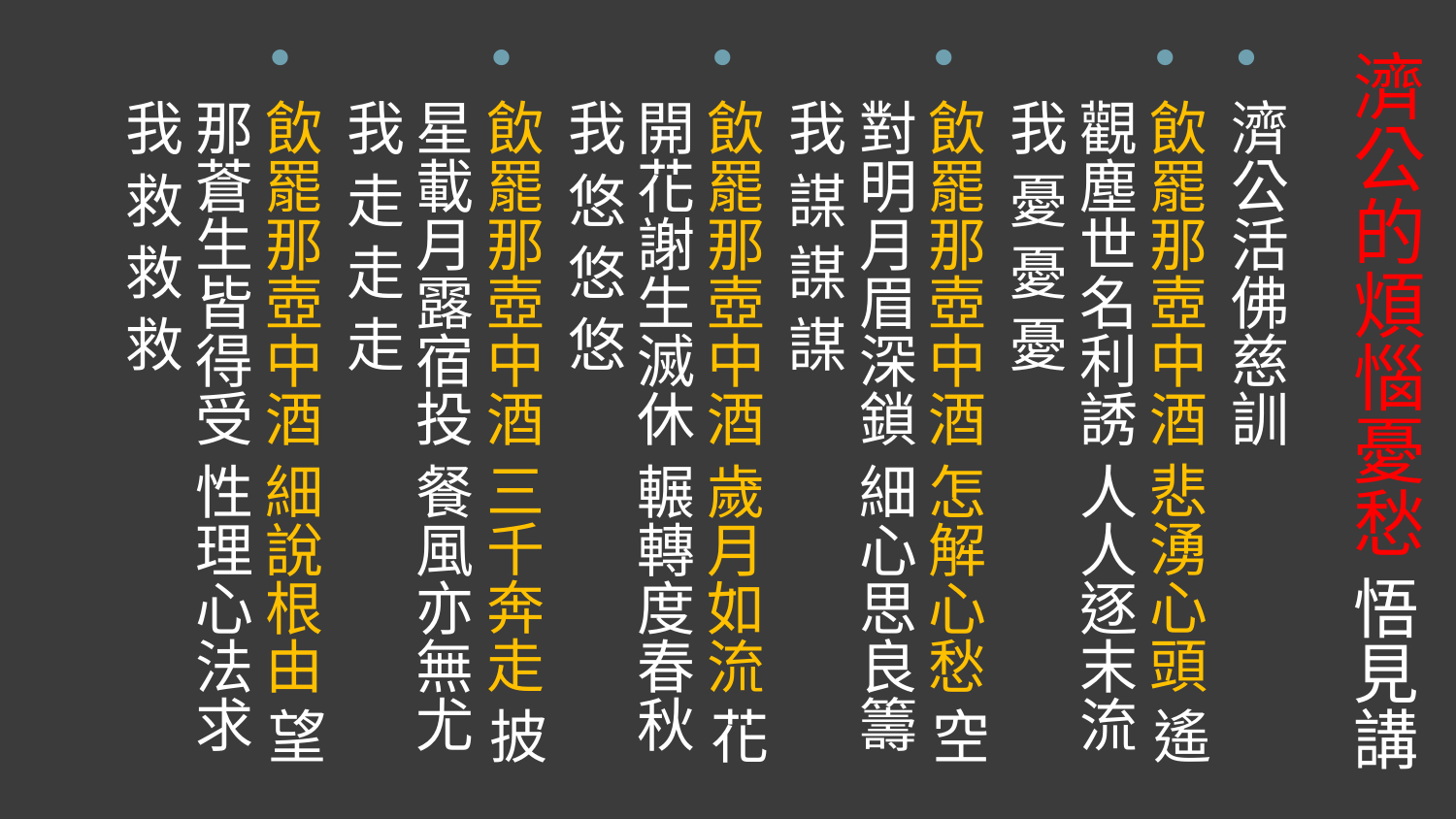

濟公活佛慈訓
飲罷那壺中酒 悲湧心頭 遙觀塵世名利誘 人人逐末流 我 憂 憂 憂
飲罷那壺中酒 怎解心愁 空對明月眉深鎖 細心思良籌 我 謀 謀 謀
飲罷那壺中酒 歲月如流 花開花謝生滅休 輾轉度春秋 我 悠 悠 悠
飲罷那壺中酒 三千奔走 披星載月露宿投 餐風亦無尤 我 走 走 走
飲罷那壺中酒 細說根由 望那蒼生皆得受 性理心法求 我 救 救 救

# 濟公的煩惱憂愁 悟見講